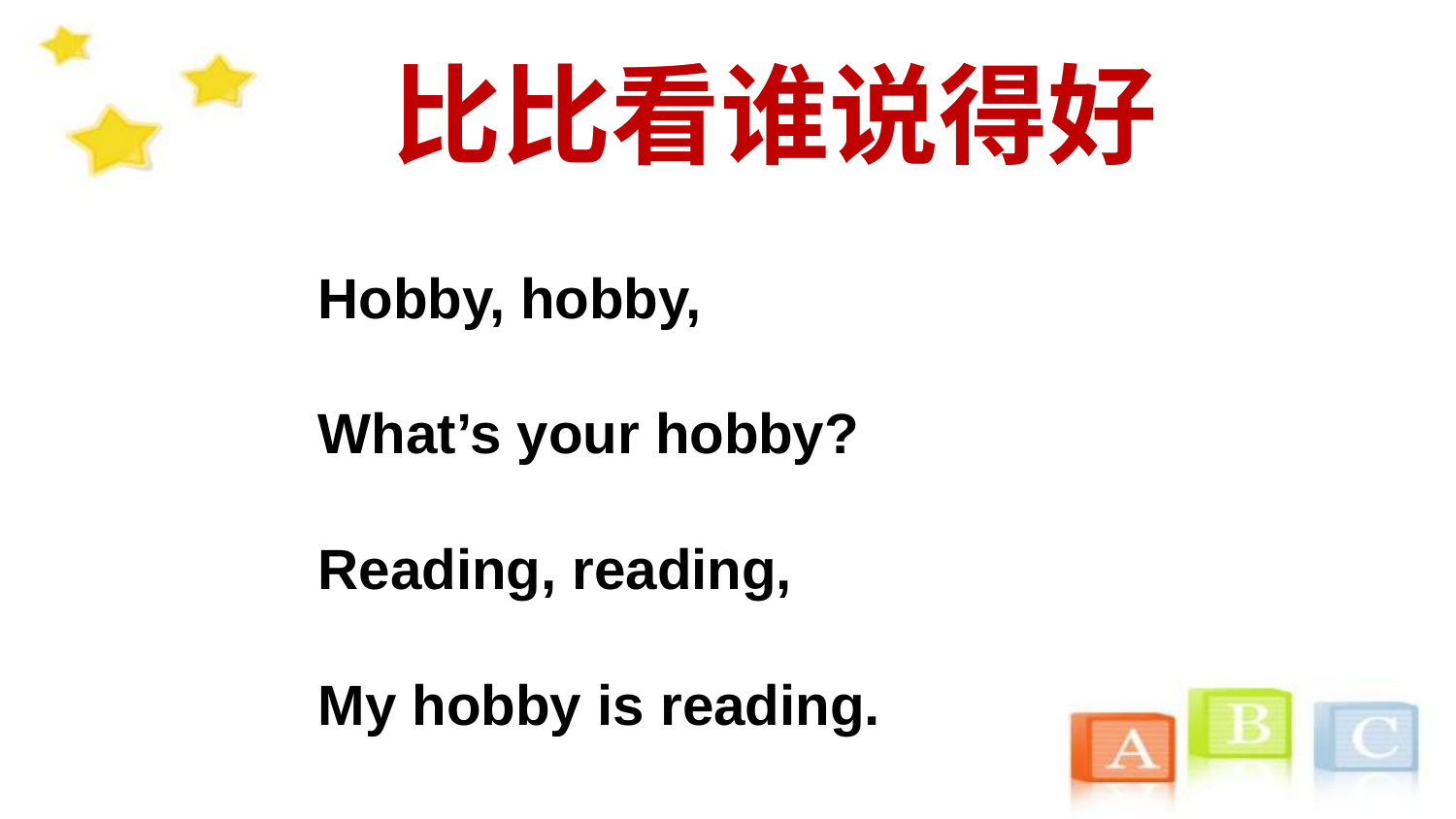

比比看谁说得好
Hobby, hobby,
What’s your hobby?
Reading, reading,
My hobby is reading.